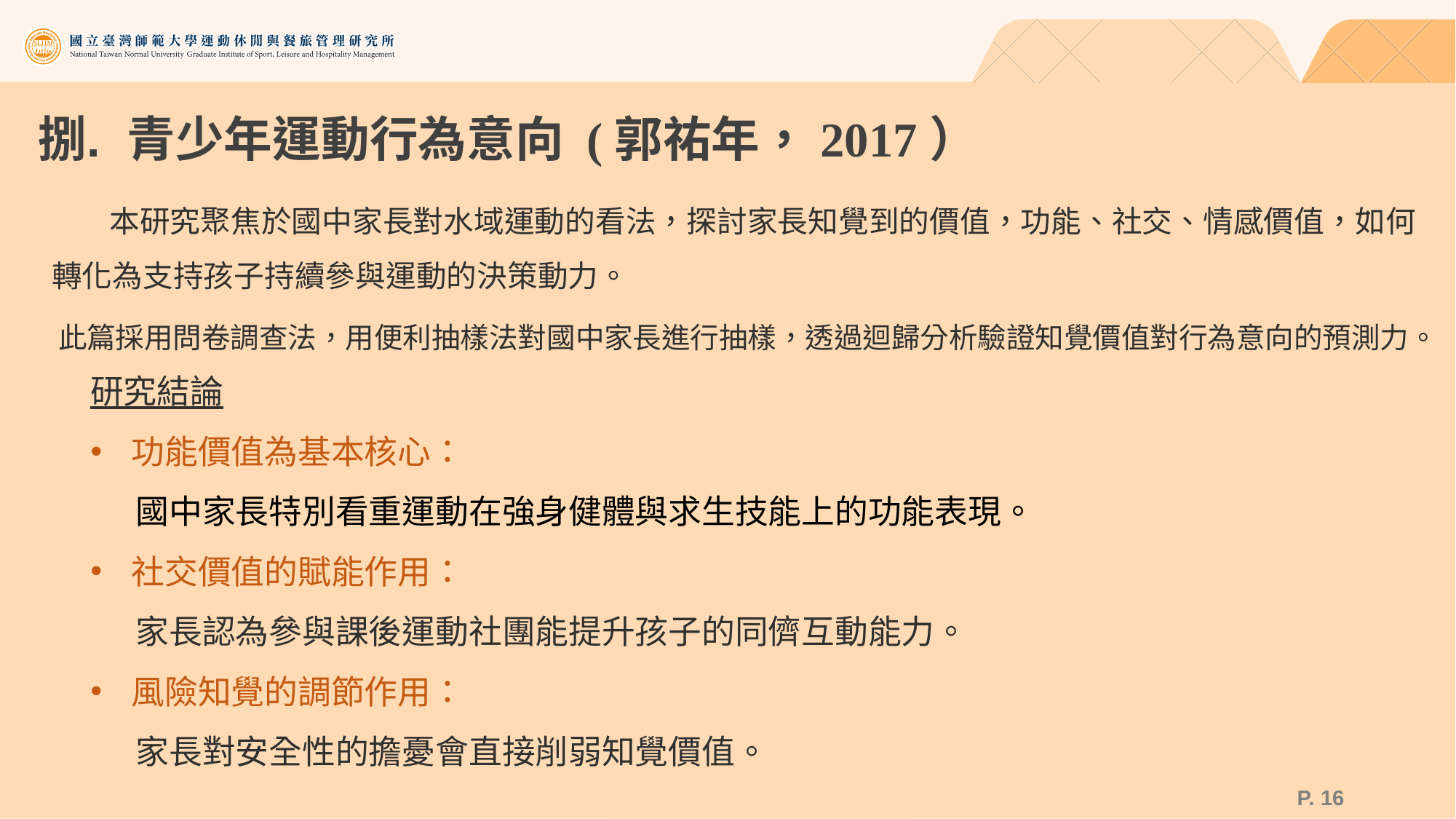

# 青少年運動行為意向 (郭祐年，2017）
        本研究聚焦於國中家長對水域運動的看法，探討家長知覺到的價值，功能、社交、情感價值，如何轉化為支持孩子持續參與運動的決策動力。
此篇採用問卷調查法，用便利抽樣法對國中家長進行抽樣，透過迴歸分析驗證知覺價值對行為意向的預測力。
研究結論
功能價值為基本核心：
     國中家長特別看重運動在強身健體與求生技能上的功能表現。
社交價值的賦能作用：
     家長認為參與課後運動社團能提升孩子的同儕互動能力。
風險知覺的調節作用：
     家長對安全性的擔憂會直接削弱知覺價值。

P. 16